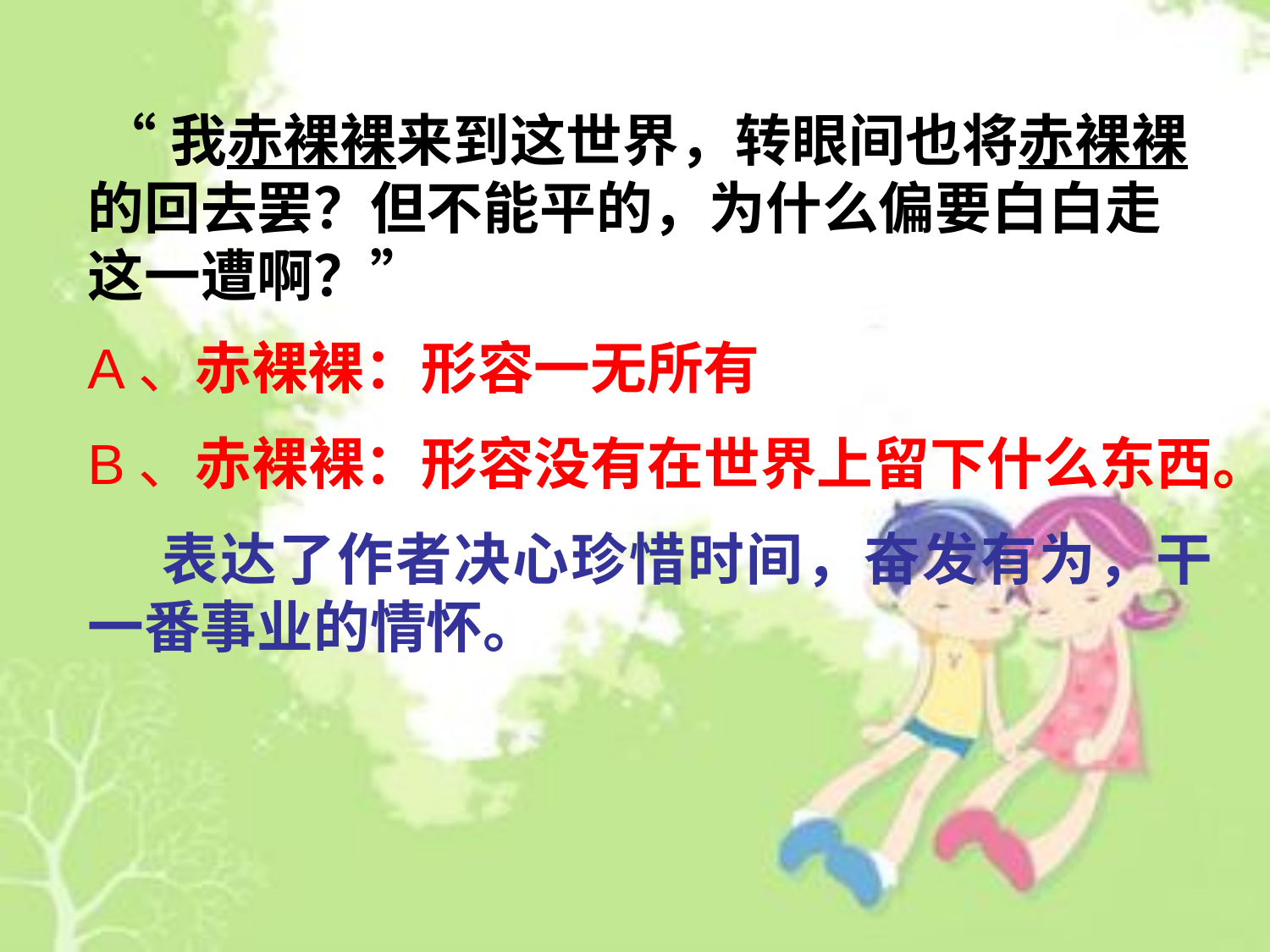

# “我赤裸裸来到这世界，转眼间也将赤裸裸的回去罢？但不能平的，为什么偏要白白走这一遭啊？”
A、赤裸裸：形容一无所有
B、赤裸裸：形容没有在世界上留下什么东西。
    表达了作者决心珍惜时间，奋发有为，干一番事业的情怀。